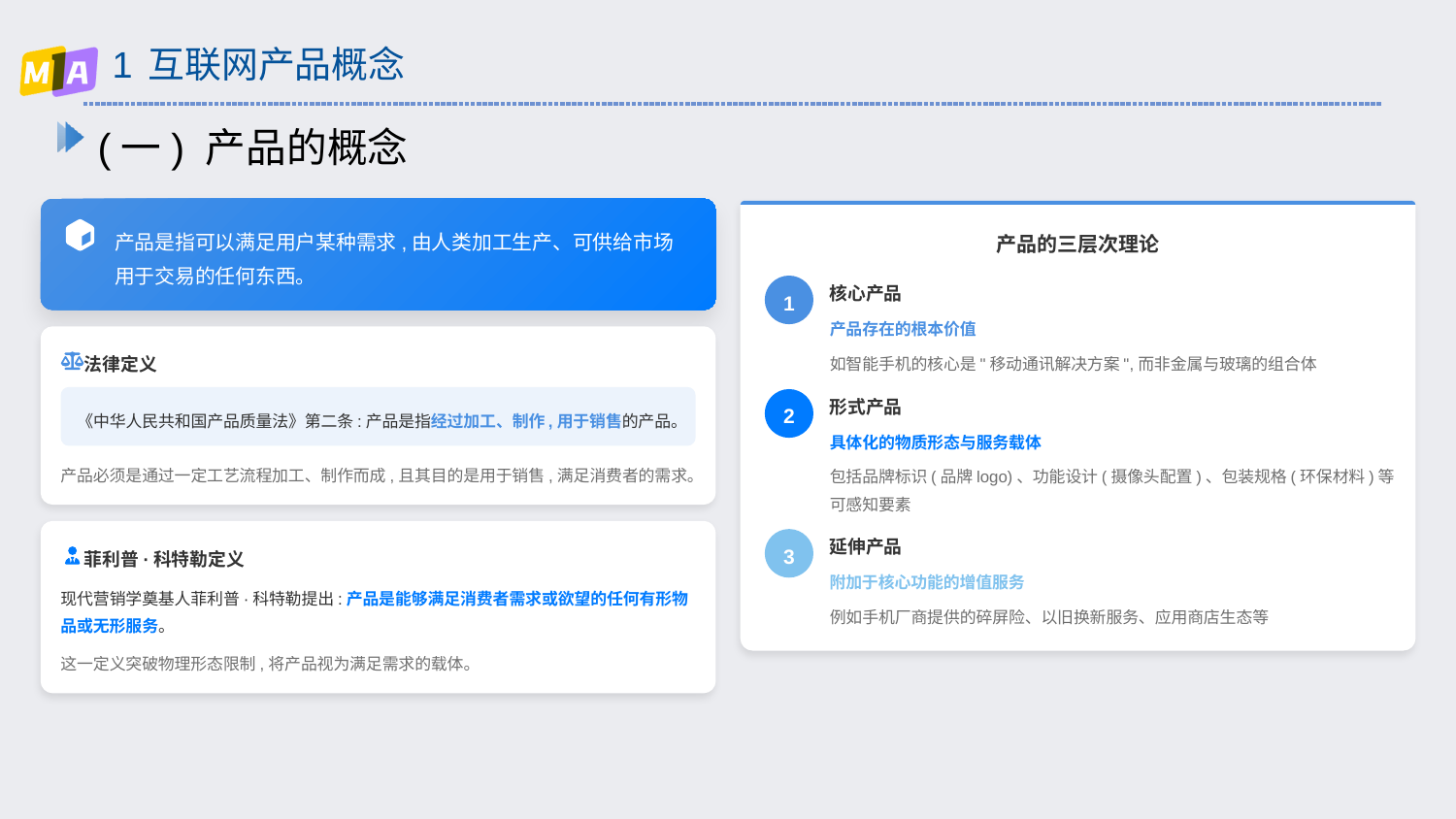

# 1 互联网产品概念
(一) 产品的概念

产品是指可以满足用户某种需求,由人类加工生产、可供给市场用于交易的任何东西。
产品的三层次理论
1

核心产品
产品存在的根本价值

法律定义
如智能手机的核心是"移动通讯解决方案",而非金属与玻璃的组合体

2

形式产品
《中华人民共和国产品质量法》第二条:产品是指经过加工、制作,用于销售的产品。
具体化的物质形态与服务载体
产品必须是通过一定工艺流程加工、制作而成,且其目的是用于销售,满足消费者的需求。
包括品牌标识(品牌logo)、功能设计(摄像头配置)、包装规格(环保材料)等可感知要素

3

延伸产品
菲利普·科特勒定义

附加于核心功能的增值服务
现代营销学奠基人菲利普·科特勒提出:产品是能够满足消费者需求或欲望的任何有形物品或无形服务。
例如手机厂商提供的碎屏险、以旧换新服务、应用商店生态等
这一定义突破物理形态限制,将产品视为满足需求的载体。